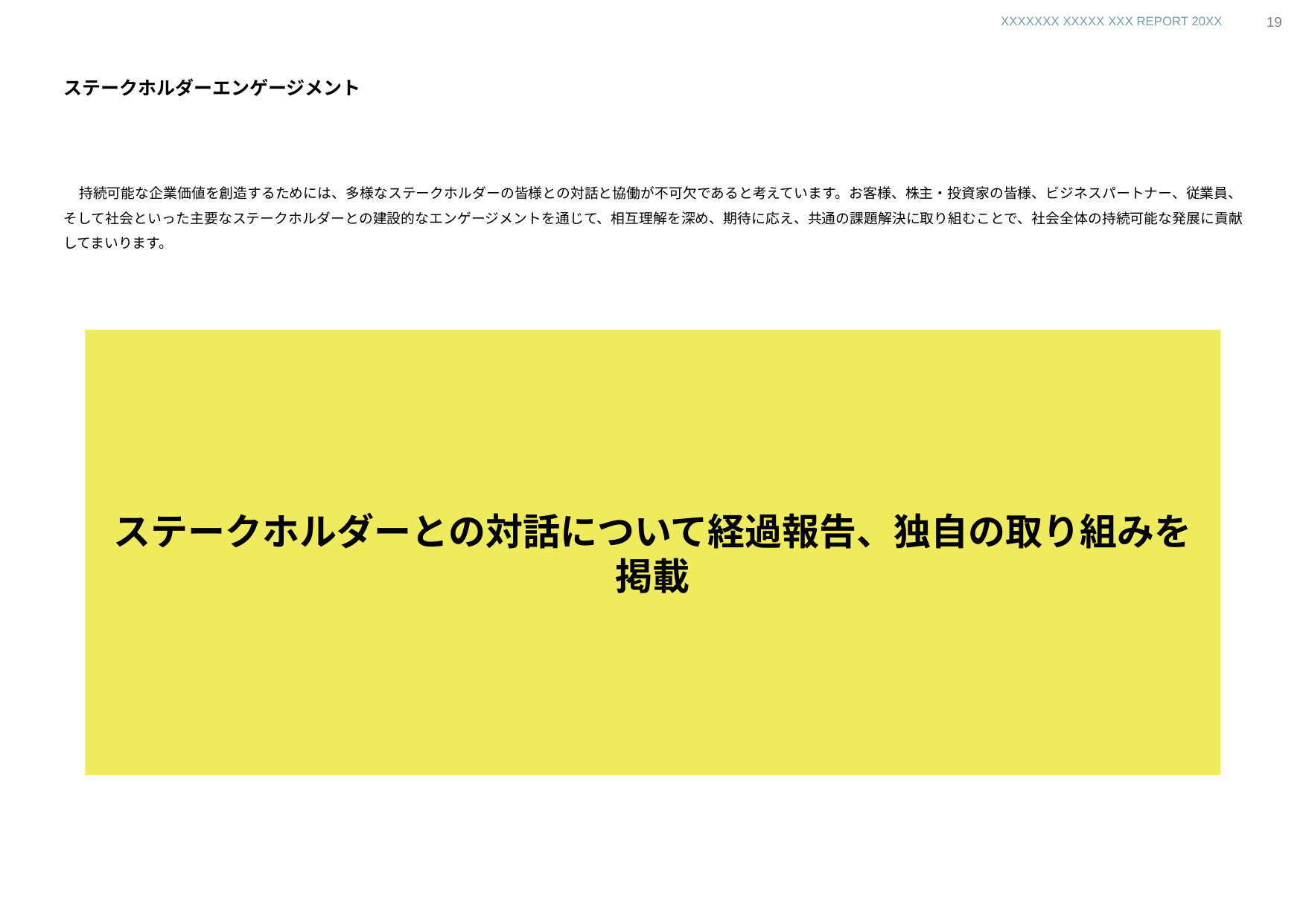

有価証券報告書
19

# ステークホルダーエンゲージメント
持続可能な企業価値を創造するためには、多様なステークホルダーの皆様との対話と協働が不可欠であると考えています。お客様、株主・投資家の皆様、ビジネスパートナー、従業員、そして社会といった主要なステークホルダーとの建設的なエンゲージメントを通じて、相互理解を深め、期待に応え、共通の課題解決に取り組むことで、社会全体の持続可能な発展に貢献してまいります。
ステークホルダーとの対話について経過報告、独自の取り組みを掲載